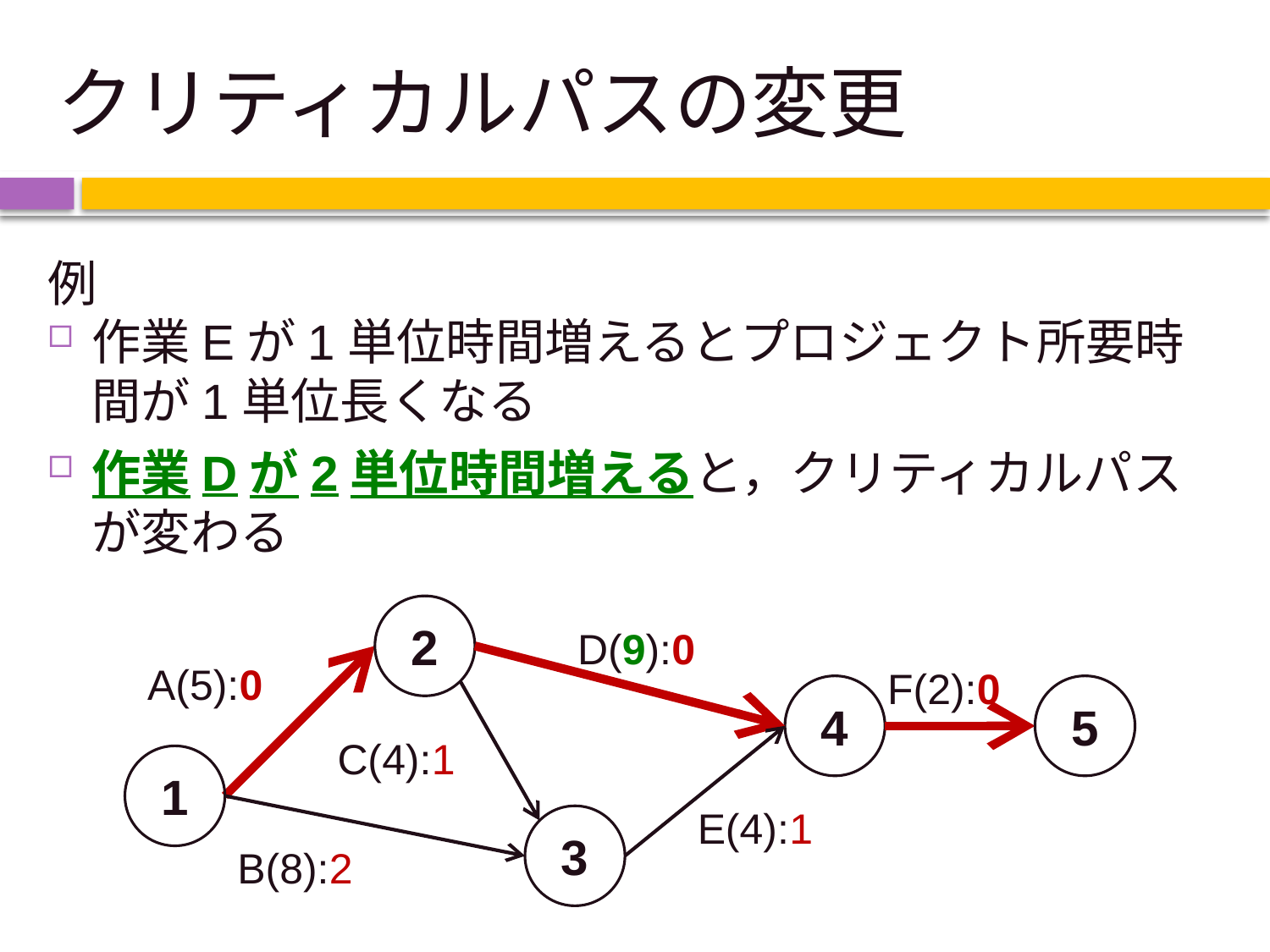

# クリティカルパスの変更
例
作業Eが1単位時間増えるとプロジェクト所要時間が1単位長くなる
作業Dが2単位時間増えると，クリティカルパスが変わる
2
D(9):0
A(5):0
F(2):0
4
5
C(4):1
1
E(4):1
3
B(8):2